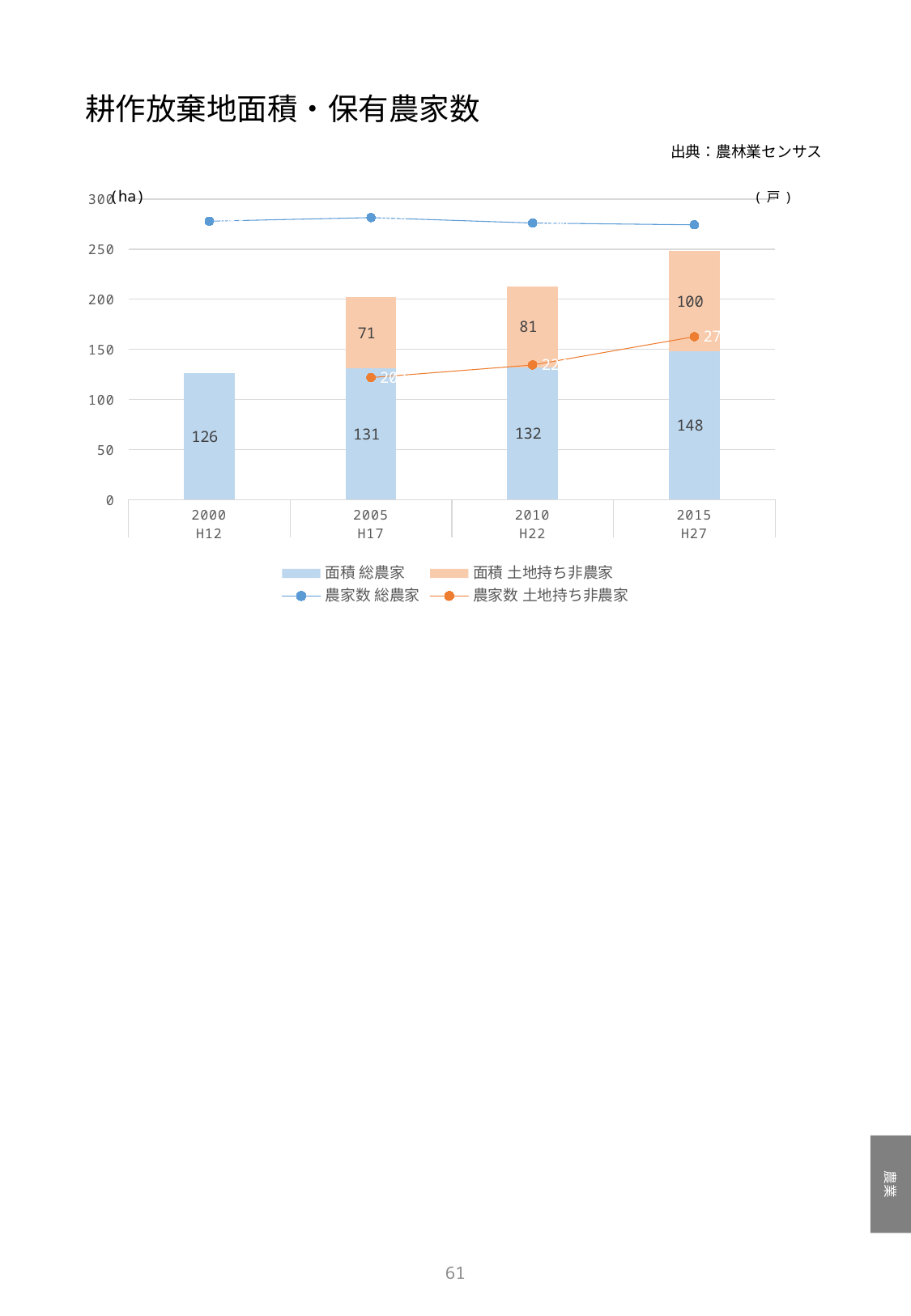

# 耕作放棄地面積・保有農家数
出典：農林業センサス

### Chart

| Category | 面積 | 面積 | 農家数 | 農家数 |
|---|---|---|---|---|
| 2000 | 126.0 | None | 463.0 | None |
| 2005 | 131.0 | 71.0 | 469.0 | 203.0 |
| 2010 | 132.0 | 81.0 | 460.0 | 224.0 |
| 2015 | 148.0 | 100.0 | 457.0 | 271.0 |
農業
61